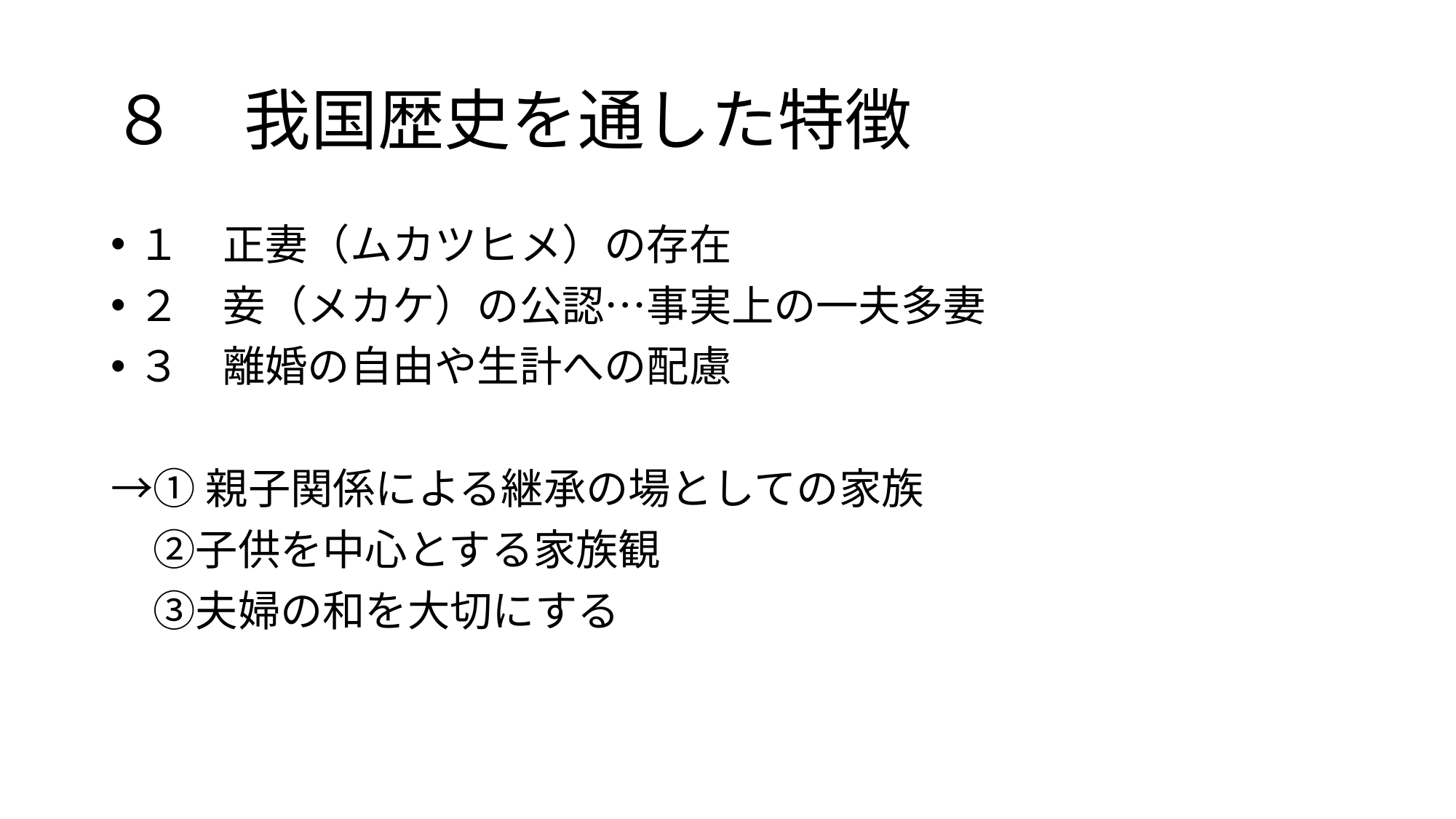

# ８　我国歴史を通した特徴
１　正妻（ムカツヒメ）の存在
２　妾（メカケ）の公認…事実上の一夫多妻
３　離婚の自由や生計への配慮

→①親子関係による継承の場としての家族
　②子供を中心とする家族観
　③夫婦の和を大切にする